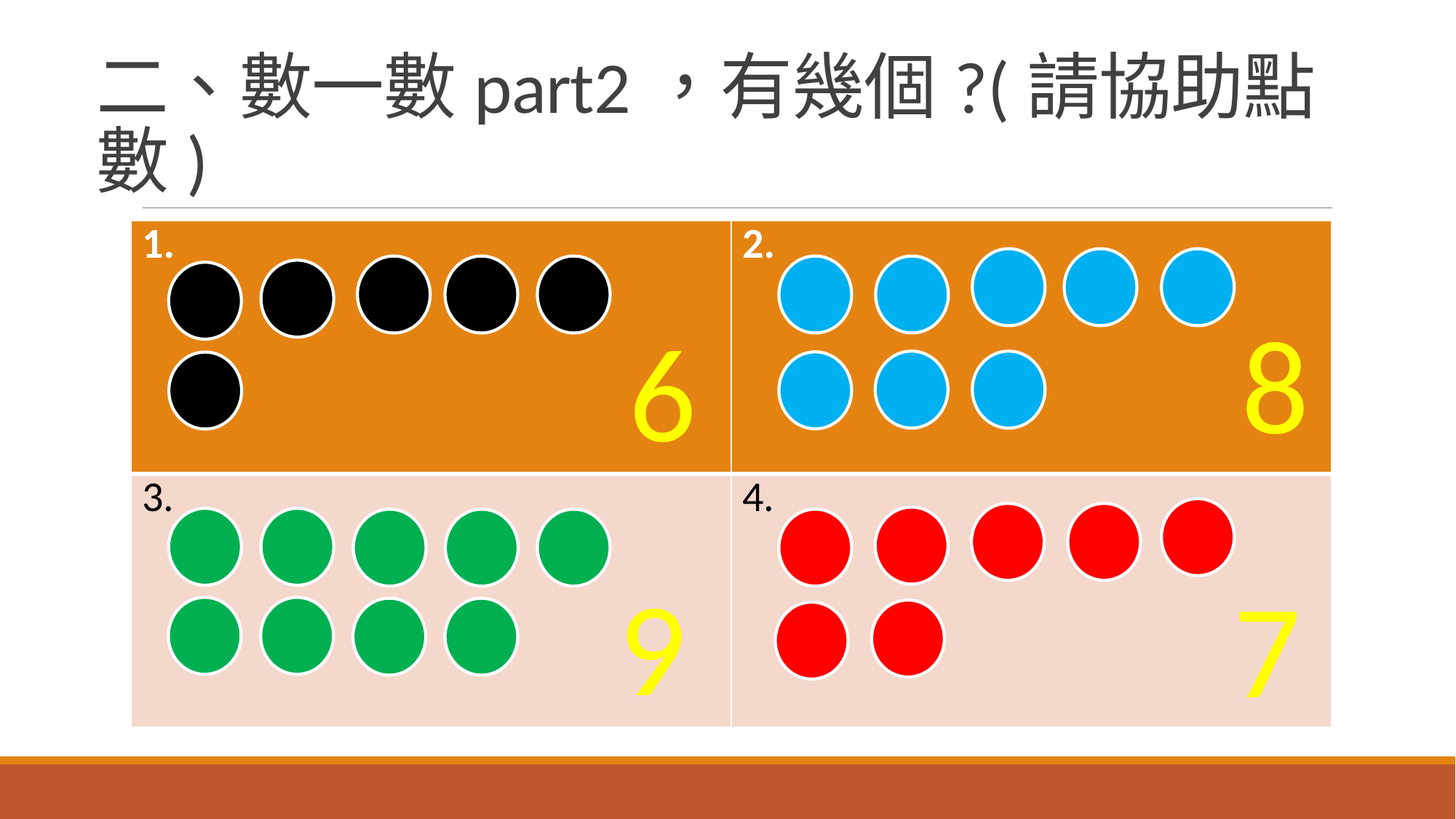

# 二、數一數part2，有幾個?(請協助點數)

| 1. | 2. |
| --- | --- |
| 3. | 4. |

8
6

9
7